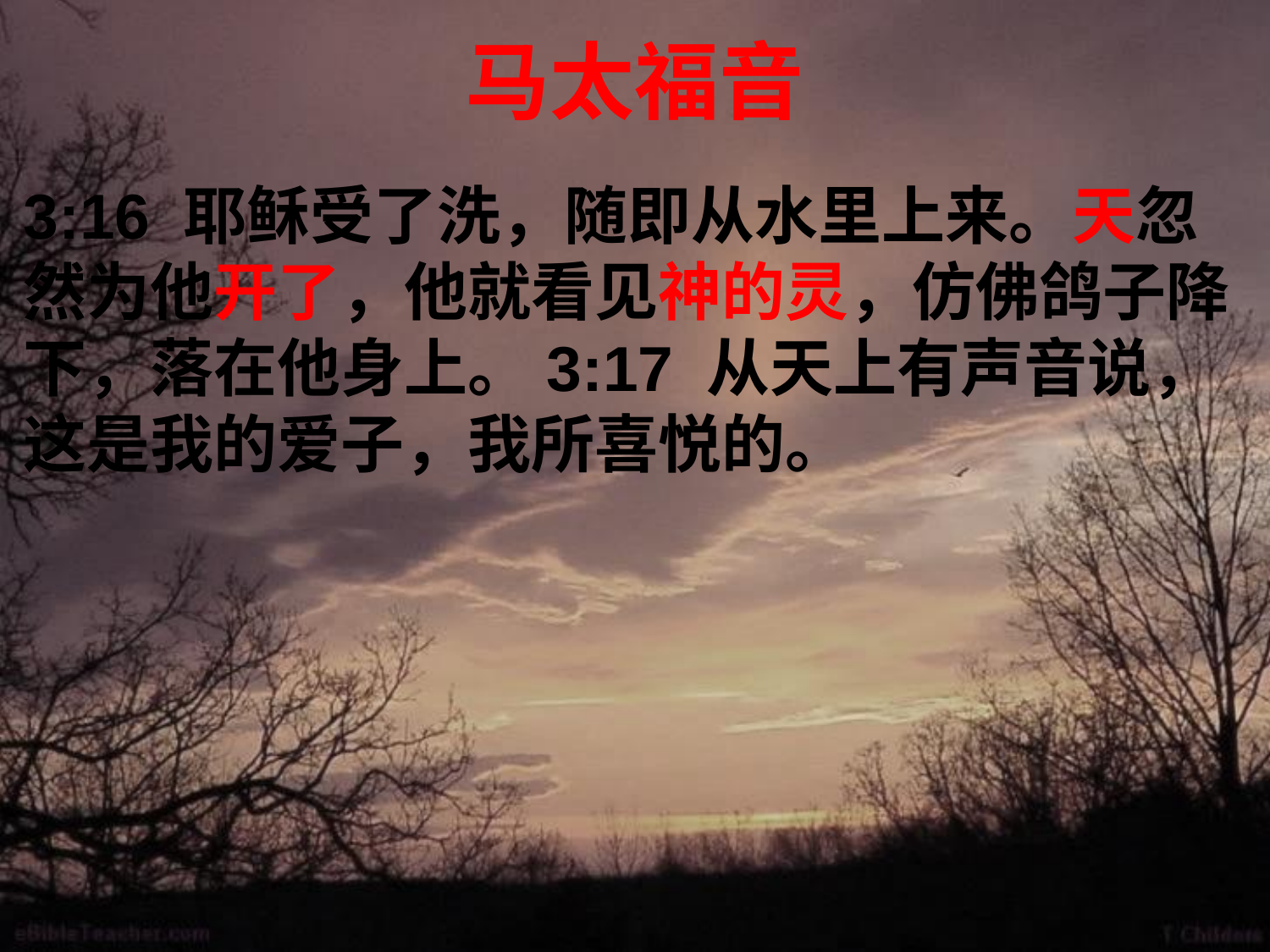

# 马太福音
3:16 耶稣受了洗，随即从水里上来。天忽然为他开了，他就看见神的灵，仿佛鸽子降下，落在他身上。3:17 从天上有声音说，这是我的爱子，我所喜悦的。